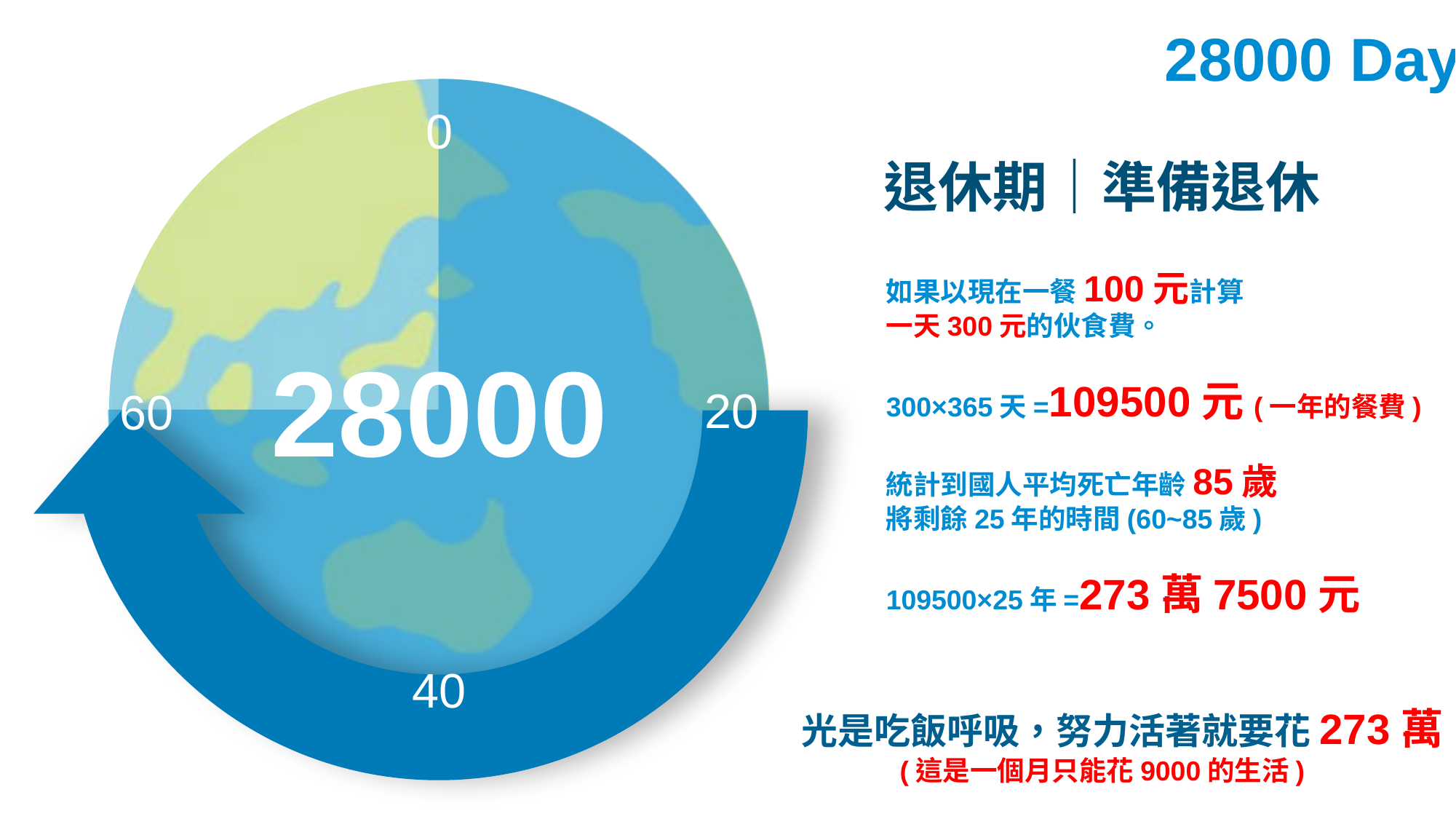

28000 Day

0
退休期｜準備退休
如果以現在一餐100元計算
一天300元的伙食費。

300×365天=109500元(一年的餐費)

統計到國人平均死亡年齡85歲
將剩餘25年的時間(60~85歲)

109500×25年=273萬7500元
28000
20
60
40
光是吃飯呼吸，努力活著就要花273萬
(這是一個月只能花9000的生活)